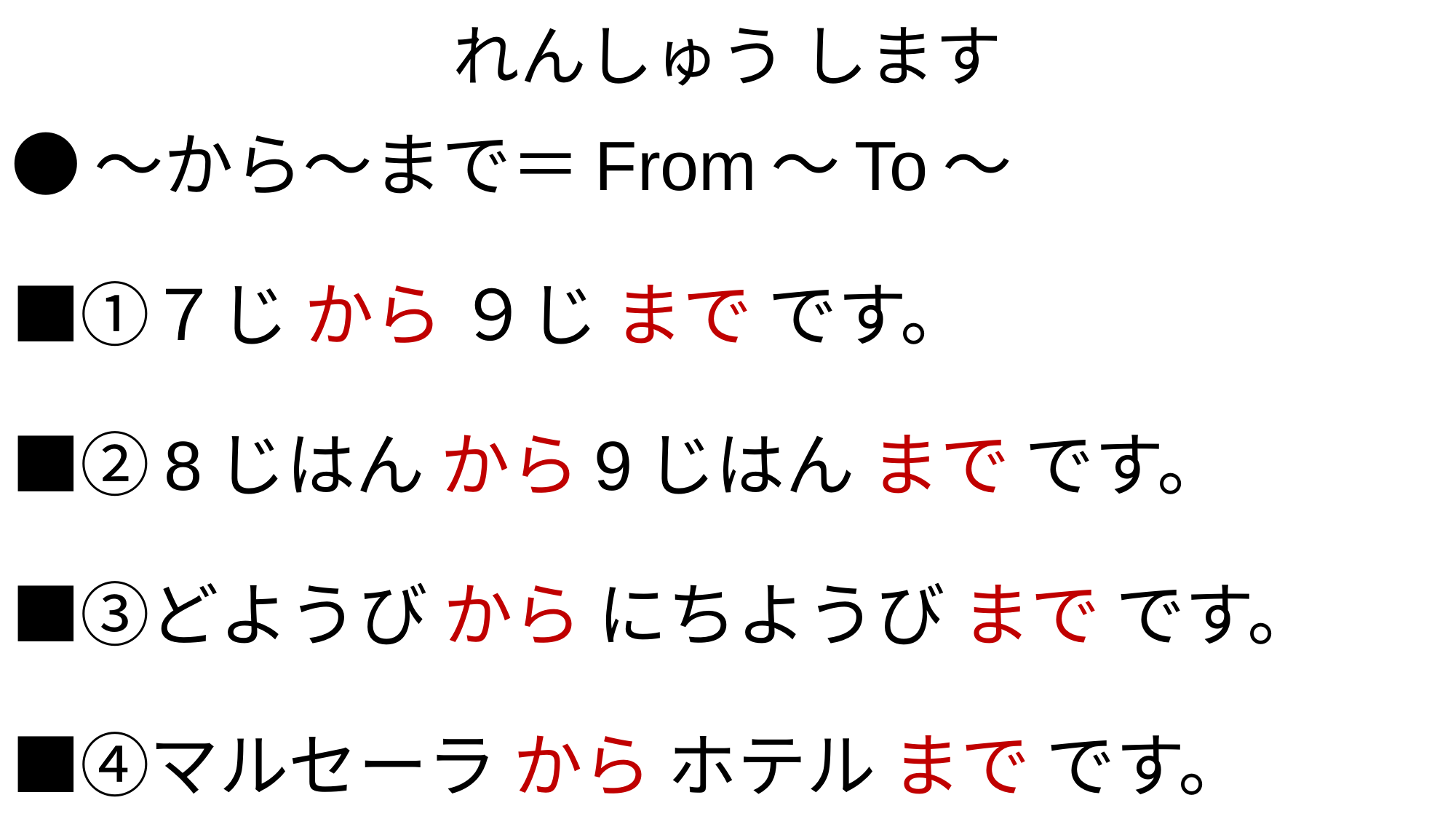

# れんしゅう します
●～から～まで＝From～To～
■①７じ から ９じ まで です。
■②8じはん から9じはん まで です。
■③どようび から にちようび まで です。
■④マルセーラ から ホテル まで です。